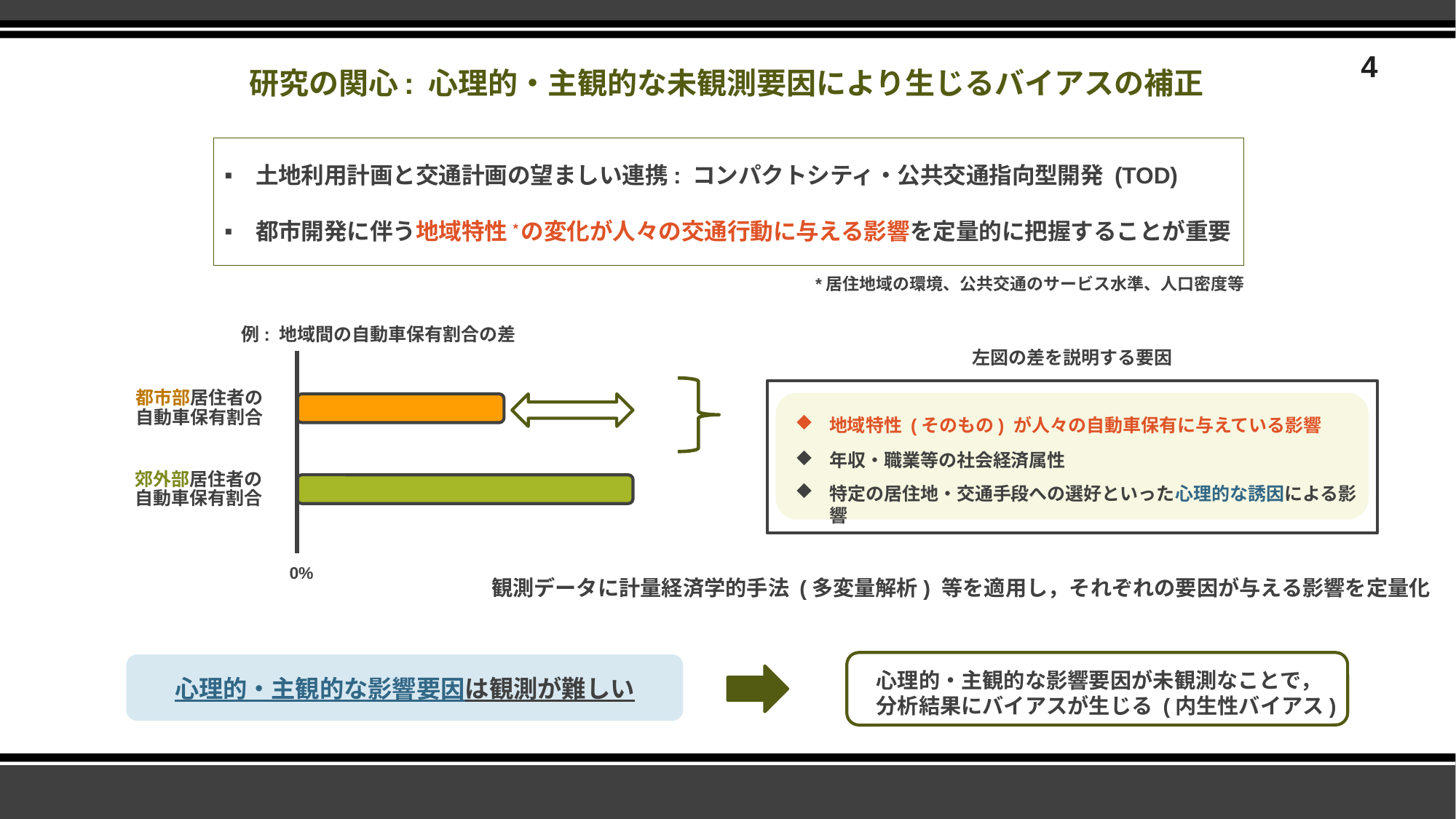

4
# 研究の関心: 心理的・主観的な未観測要因により生じるバイアスの補正
土地利用計画と交通計画の望ましい連携: コンパクトシティ・公共交通指向型開発 (TOD)
都市開発に伴う地域特性*の変化が人々の交通行動に与える影響を定量的に把握することが重要
*居住地域の環境、公共交通のサービス水準、人口密度等
例: 地域間の自動車保有割合の差
左図の差を説明する要因

都市部居住者の
自動車保有割合

地域特性 (そのもの) が人々の自動車保有に与えている影響
年収・職業等の社会経済属性
郊外部居住者の
自動車保有割合

特定の居住地・交通手段への選好といった心理的な誘因による影響
0%
観測データに計量経済学的手法 (多変量解析) 等を適用し，それぞれの要因が与える影響を定量化

心理的・主観的な影響要因が未観測なことで，
分析結果にバイアスが生じる (内生性バイアス)

心理的・主観的な影響要因は観測が難しい